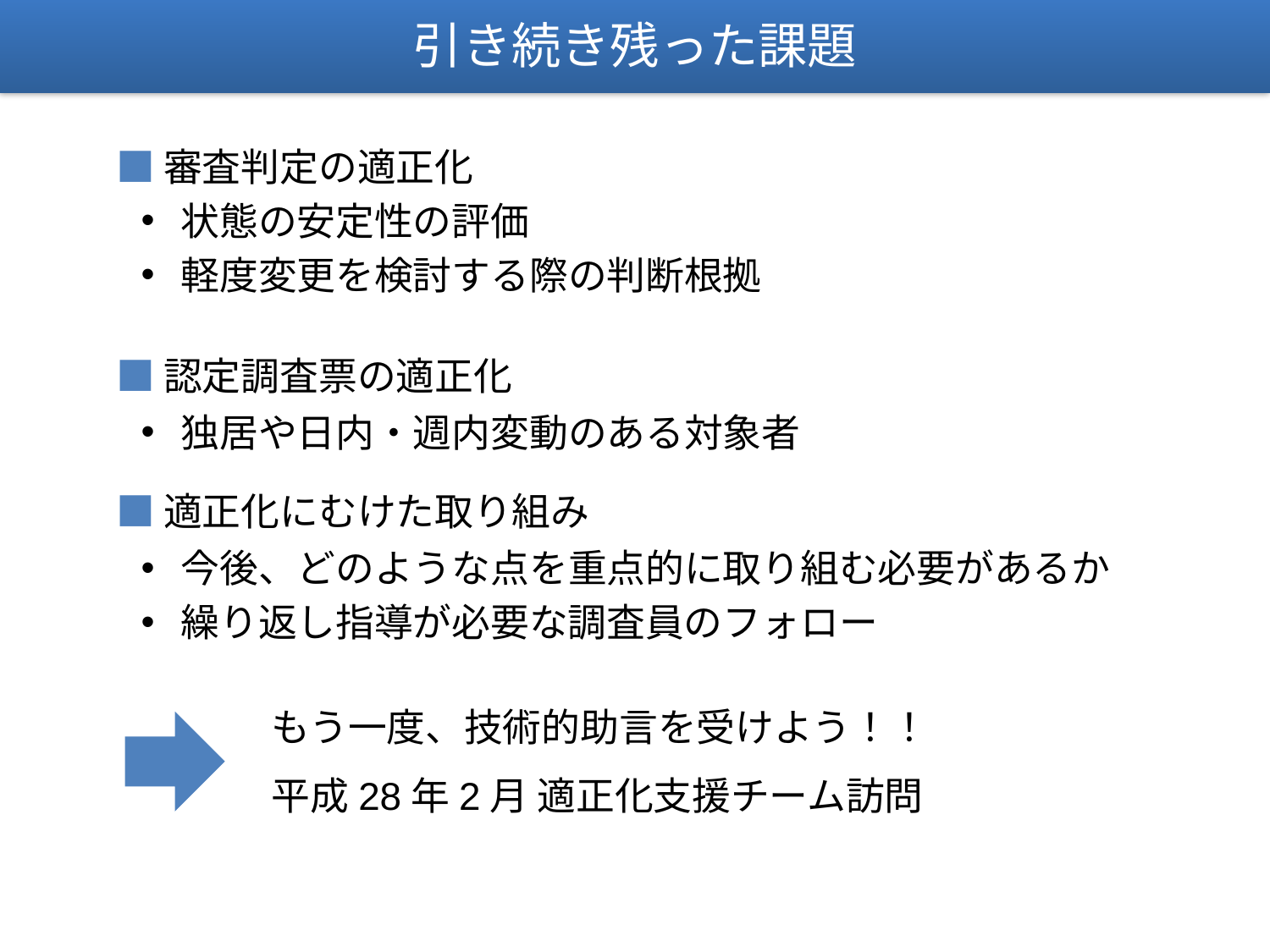

引き続き残った課題
　■ 審査判定の適正化
状態の安定性の評価
軽度変更を検討する際の判断根拠

　■ 認定調査票の適正化

独居や日内・週内変動のある対象者

　■ 適正化にむけた取り組み

今後、どのような点を重点的に取り組む必要があるか
繰り返し指導が必要な調査員のフォロー

もう一度、技術的助言を受けよう！！

平成28年2月 適正化支援チーム訪問